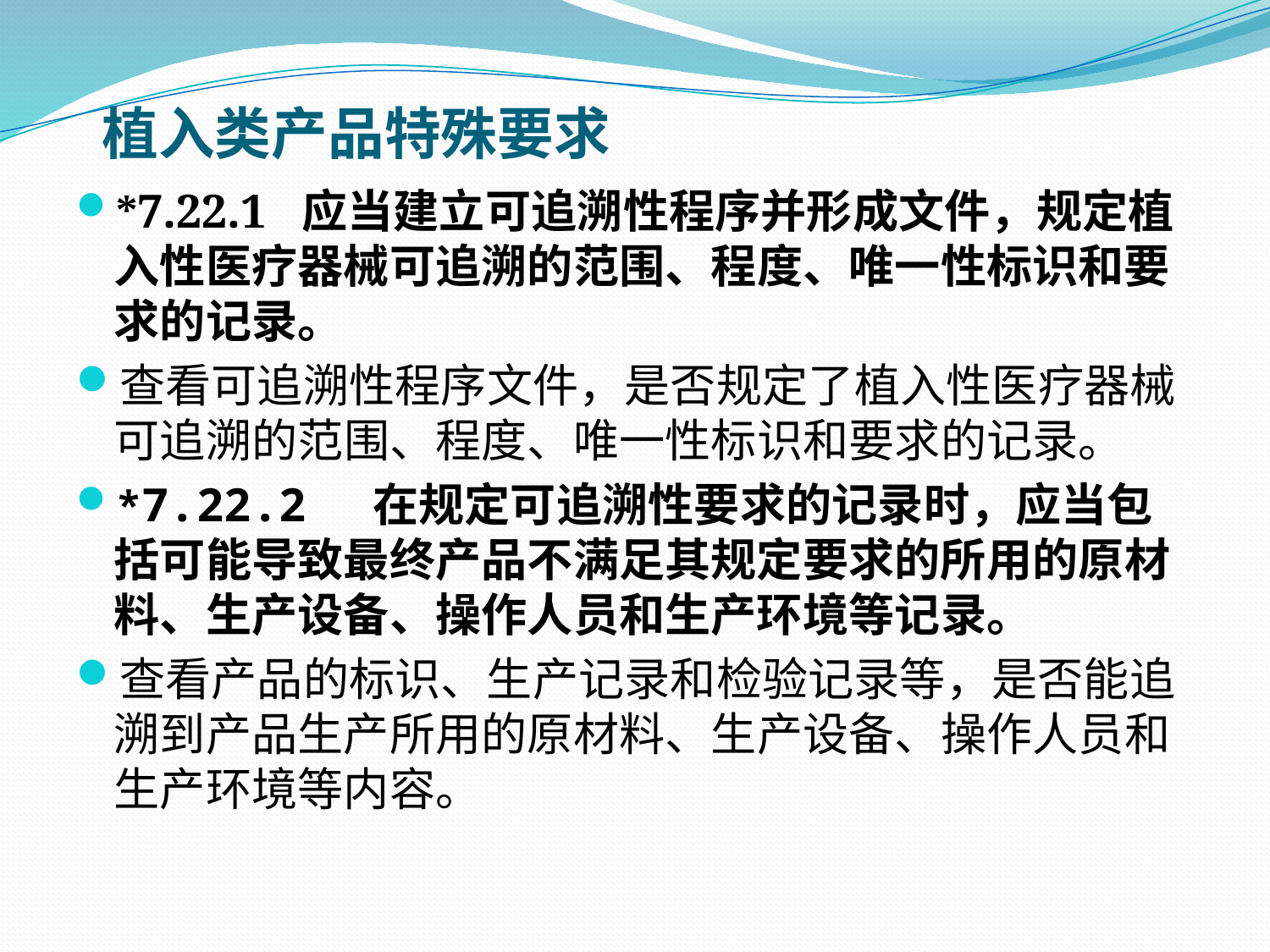

植入类产品特殊要求
*7.22.1  应当建立可追溯性程序并形成文件，规定植入性医疗器械可追溯的范围、程度、唯一性标识和要求的记录。
查看可追溯性程序文件，是否规定了植入性医疗器械可追溯的范围、程度、唯一性标识和要求的记录。
*7.22.2  在规定可追溯性要求的记录时，应当包括可能导致最终产品不满足其规定要求的所用的原材料、生产设备、操作人员和生产环境等记录。
查看产品的标识、生产记录和检验记录等，是否能追溯到产品生产所用的原材料、生产设备、操作人员和生产环境等内容。